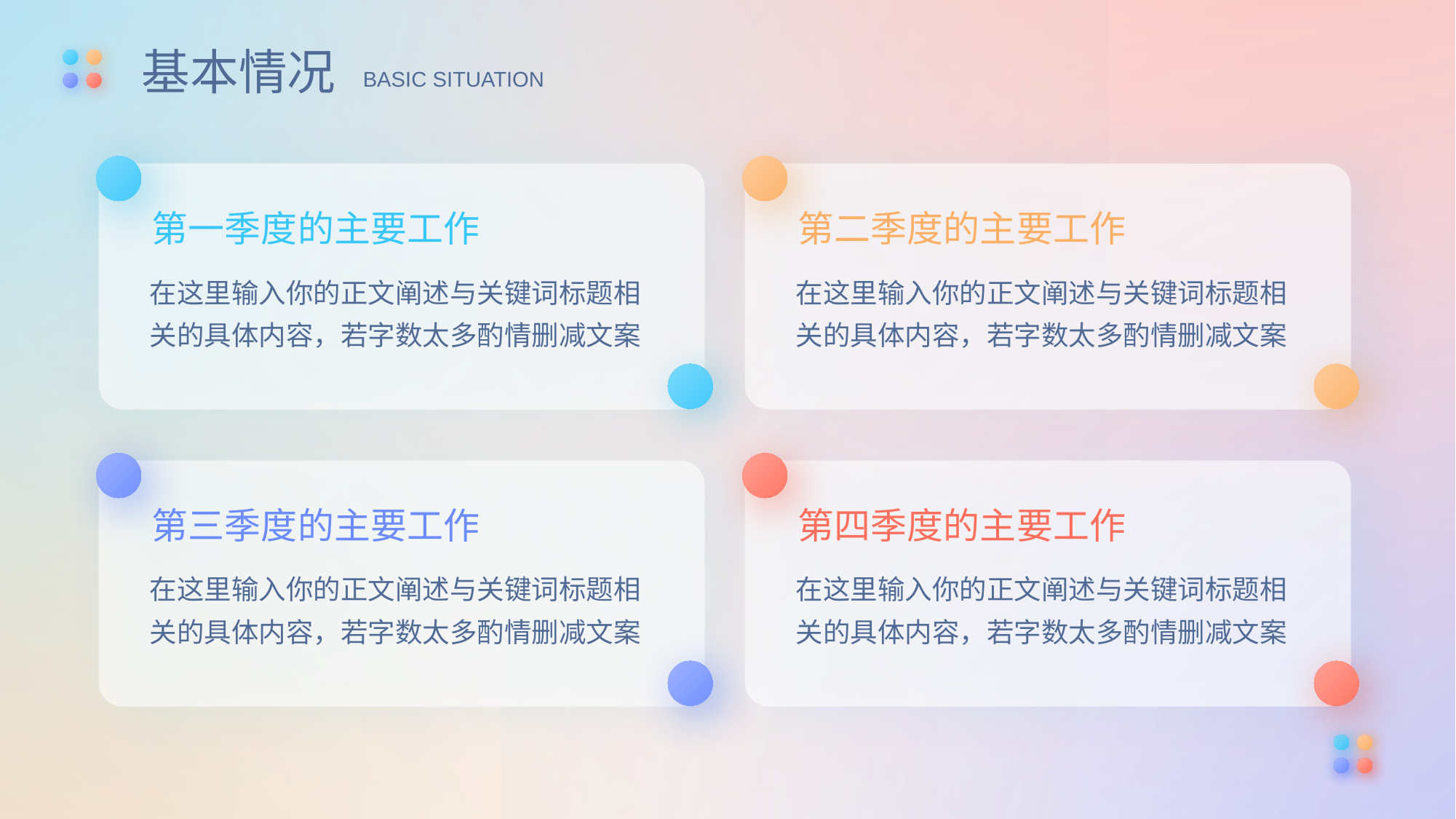

基本情况
BASIC SITUATION

第一季度的主要工作
第二季度的主要工作
在这里输入你的正文阐述与关键词标题相关的具体内容，若字数太多酌情删减文案
在这里输入你的正文阐述与关键词标题相关的具体内容，若字数太多酌情删减文案

第三季度的主要工作
第四季度的主要工作
在这里输入你的正文阐述与关键词标题相关的具体内容，若字数太多酌情删减文案
在这里输入你的正文阐述与关键词标题相关的具体内容，若字数太多酌情删减文案